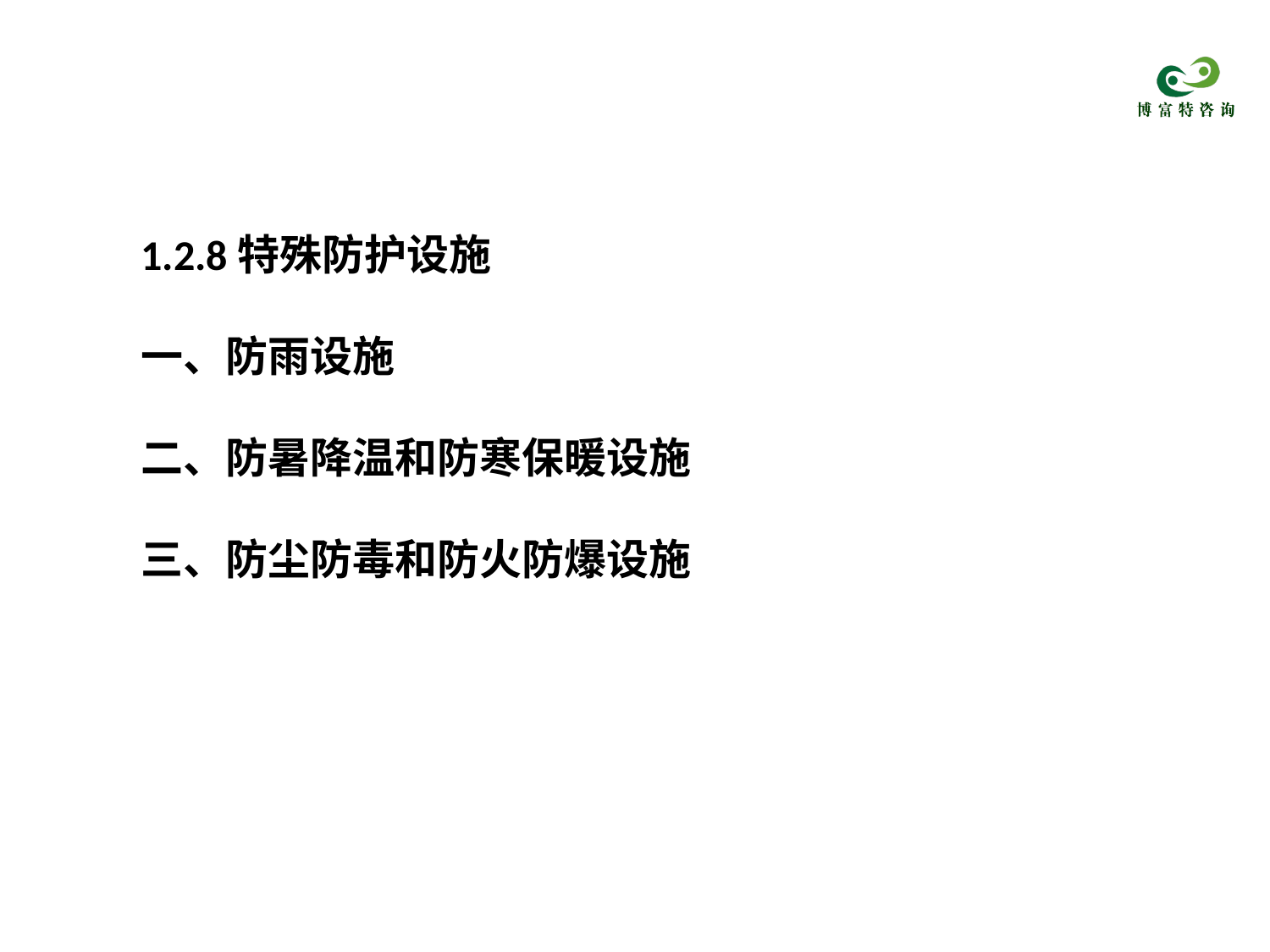

1.2.8特殊防护设施
一、防雨设施
二、防暑降温和防寒保暖设施
三、防尘防毒和防火防爆设施
22